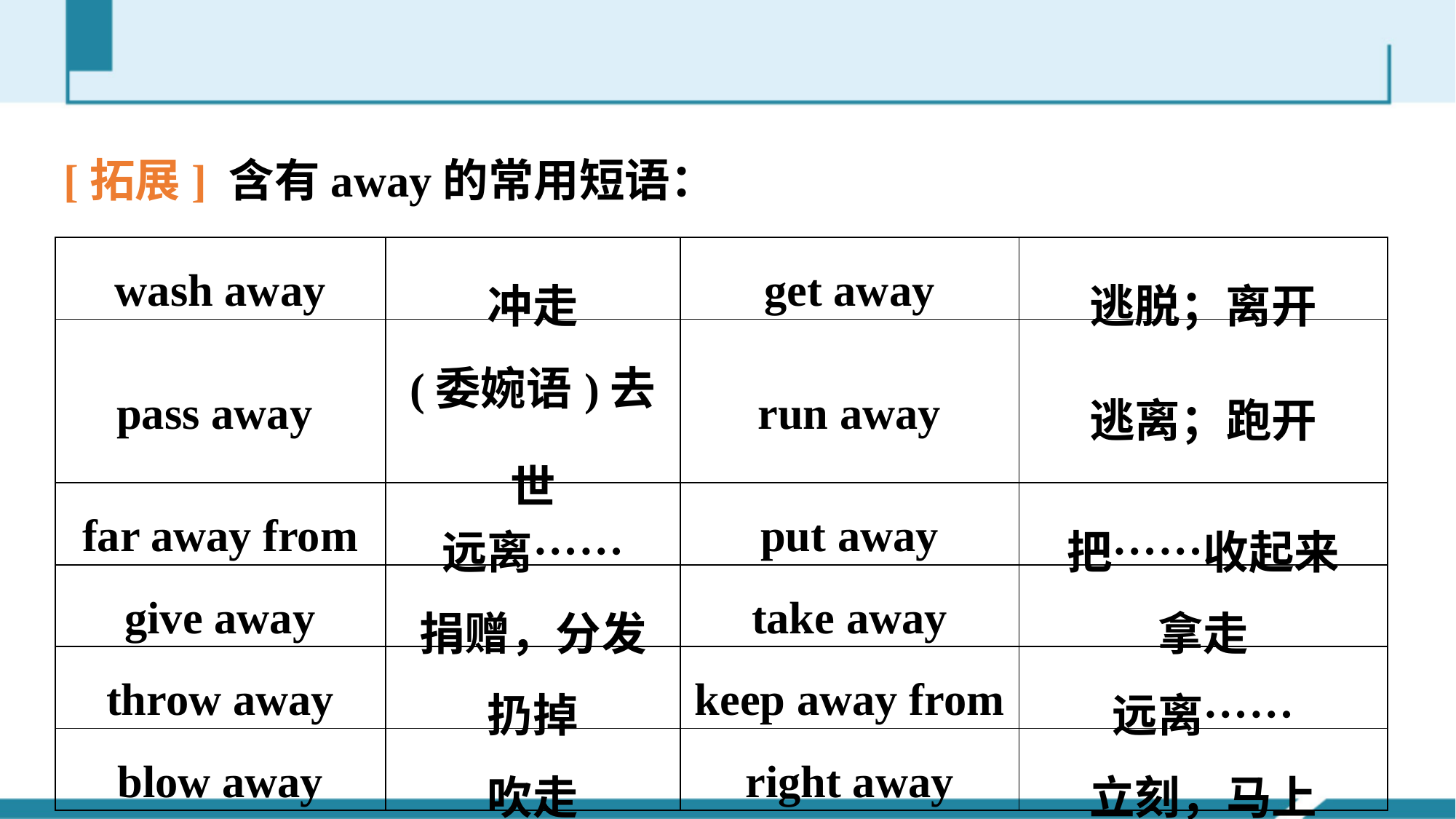

[拓展] 含有away的常用短语：
| wash away | 冲走 | get away | 逃脱；离开 |
| --- | --- | --- | --- |
| pass away | (委婉语)去世 | run away | 逃离；跑开 |
| far away from | 远离…… | put away | 把……收起来 |
| give away | 捐赠，分发 | take away | 拿走 |
| throw away | 扔掉 | keep away from | 远离…… |
| blow away | 吹走 | right away | 立刻，马上 |